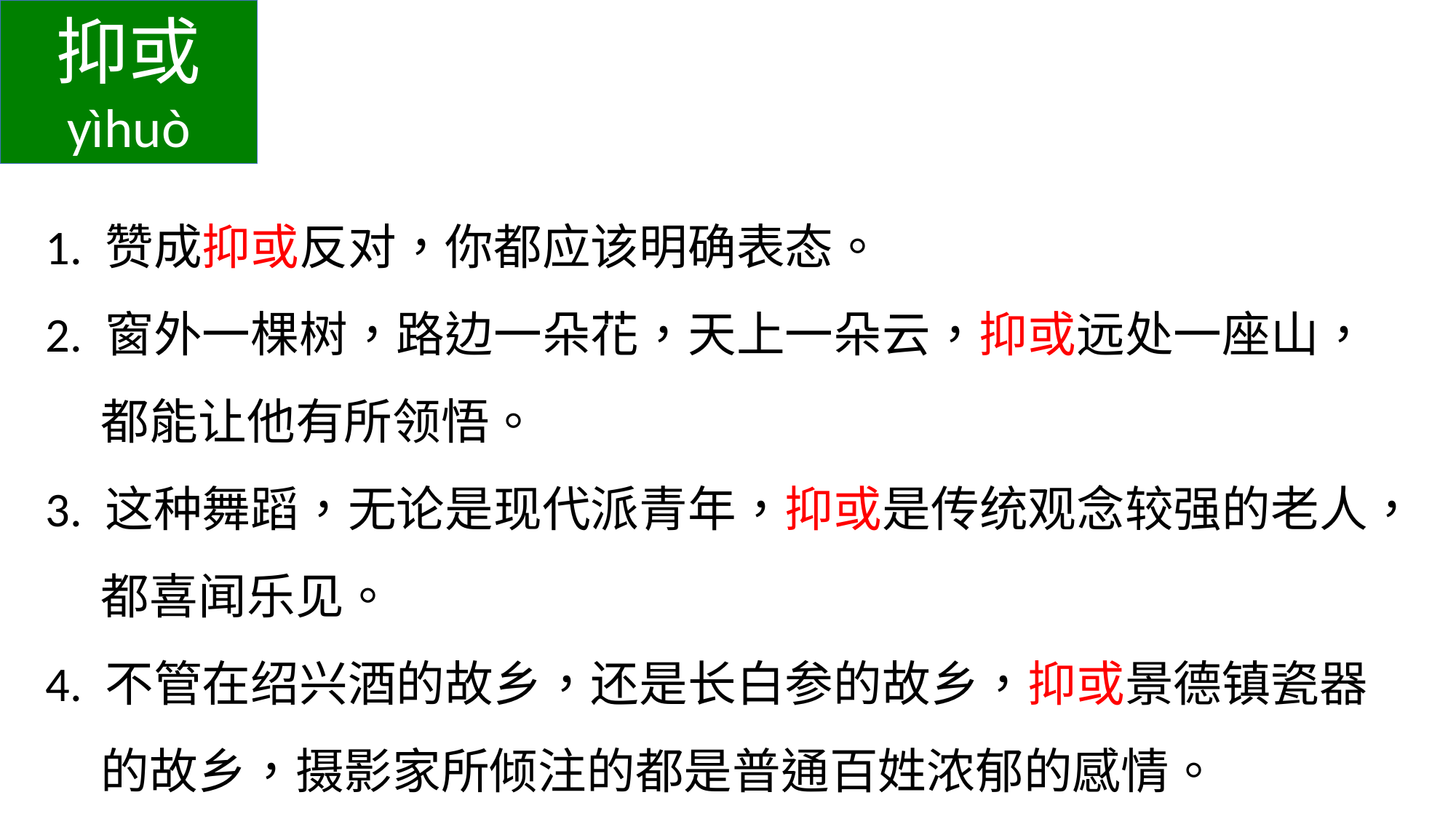

抑或
yìhuò
1. 赞成抑或反对，你都应该明确表态。
2. 窗外一棵树，路边一朵花，天上一朵云，抑或远处一座山，
    都能让他有所领悟。
3. 这种舞蹈，无论是现代派青年，抑或是传统观念较强的老人，
    都喜闻乐见。
4. 不管在绍兴酒的故乡，还是长白参的故乡，抑或景德镇瓷器
    的故乡，摄影家所倾注的都是普通百姓浓郁的感情。